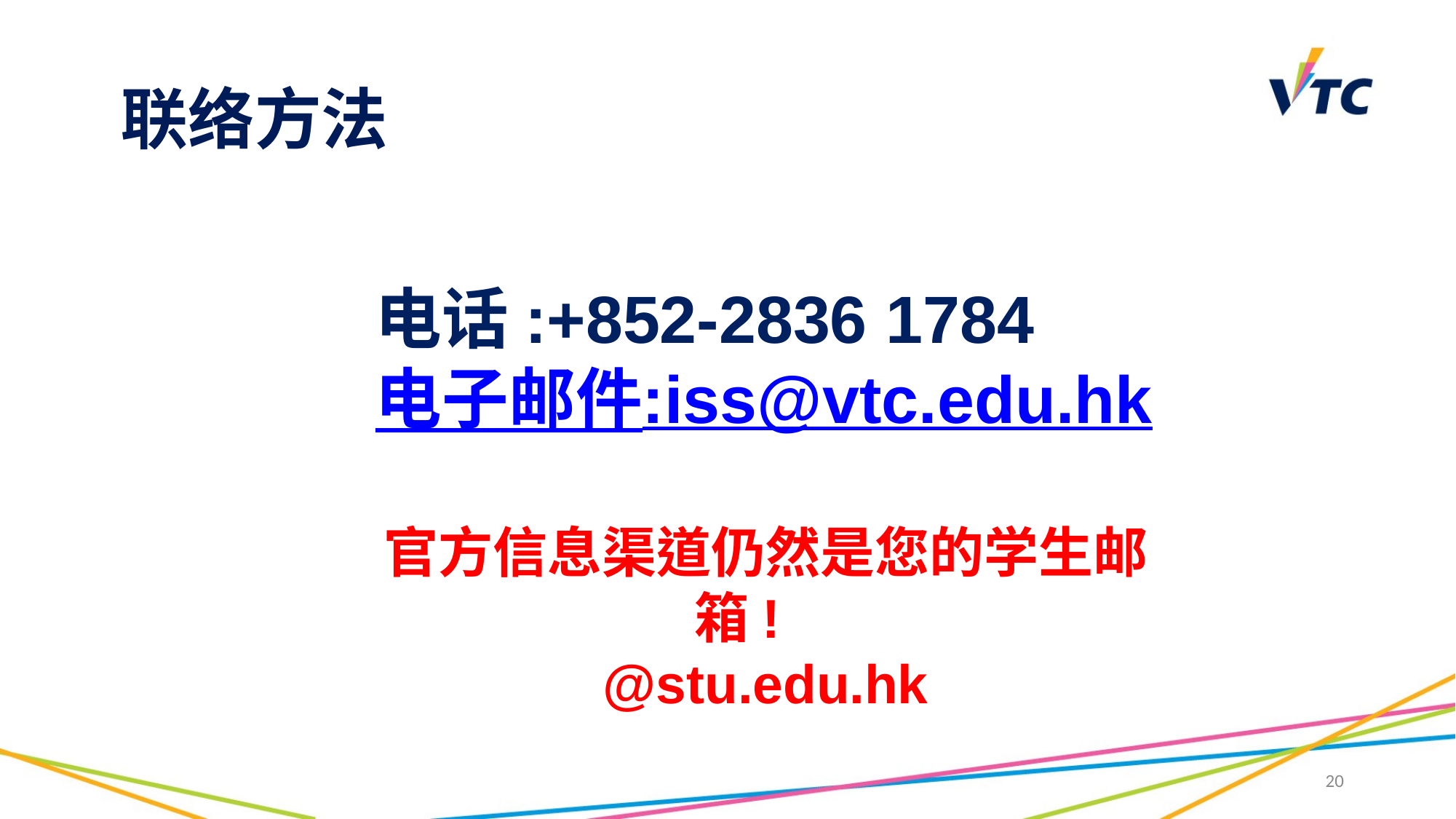

# 联络方法
电话:+852-2836 1784
电子邮件:iss@vtc.edu.hk
官方信息渠道仍然是您的学生邮箱!
@stu.edu.hk
20